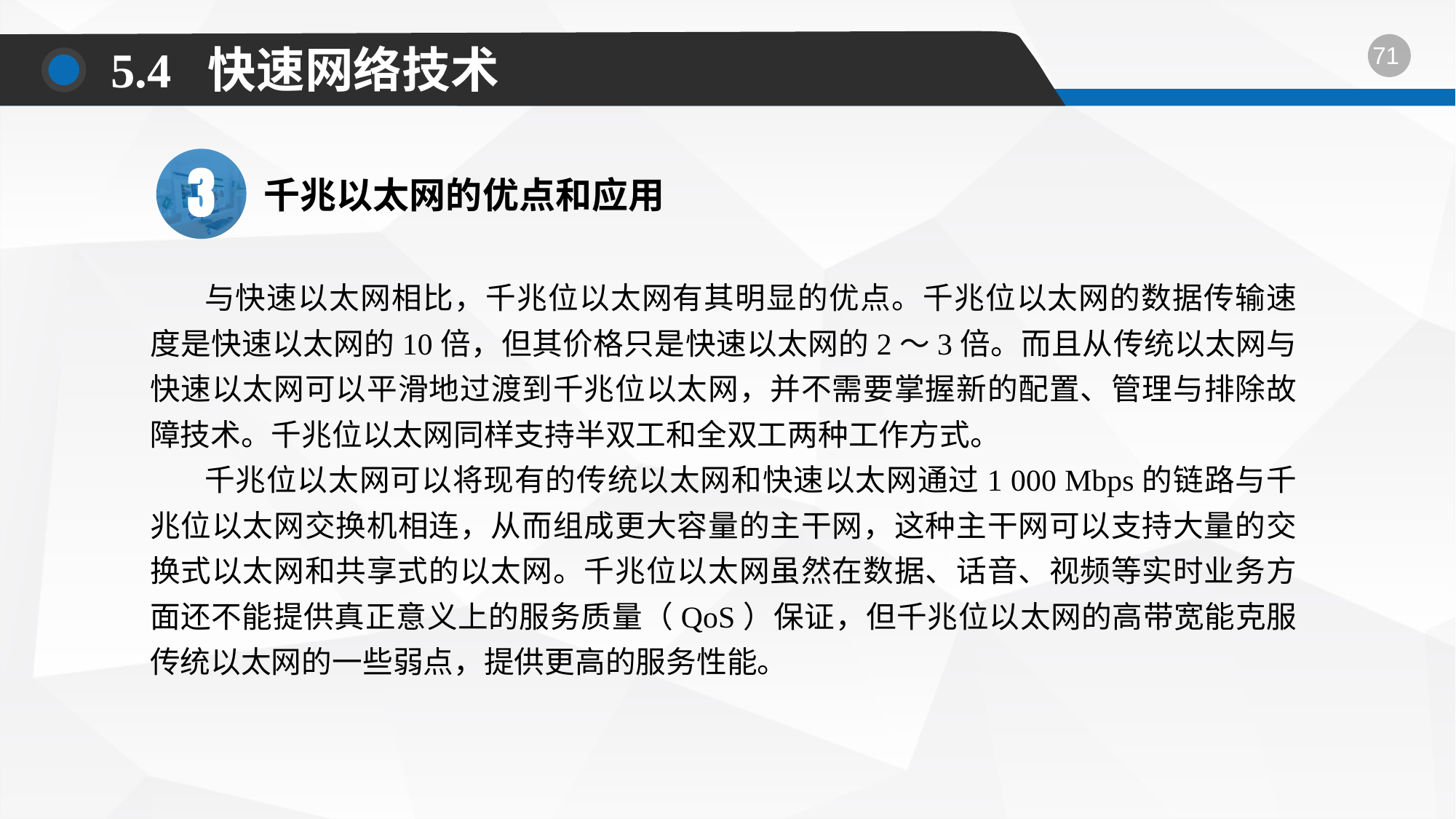

5.4  快速网络技术

3
千兆以太网的优点和应用
与快速以太网相比，千兆位以太网有其明显的优点。千兆位以太网的数据传输速度是快速以太网的10倍，但其价格只是快速以太网的2～3倍。而且从传统以太网与快速以太网可以平滑地过渡到千兆位以太网，并不需要掌握新的配置、管理与排除故障技术。千兆位以太网同样支持半双工和全双工两种工作方式。
千兆位以太网可以将现有的传统以太网和快速以太网通过1 000 Mbps的链路与千兆位以太网交换机相连，从而组成更大容量的主干网，这种主干网可以支持大量的交换式以太网和共享式的以太网。千兆位以太网虽然在数据、话音、视频等实时业务方面还不能提供真正意义上的服务质量（QoS）保证，但千兆位以太网的高带宽能克服传统以太网的一些弱点，提供更高的服务性能。